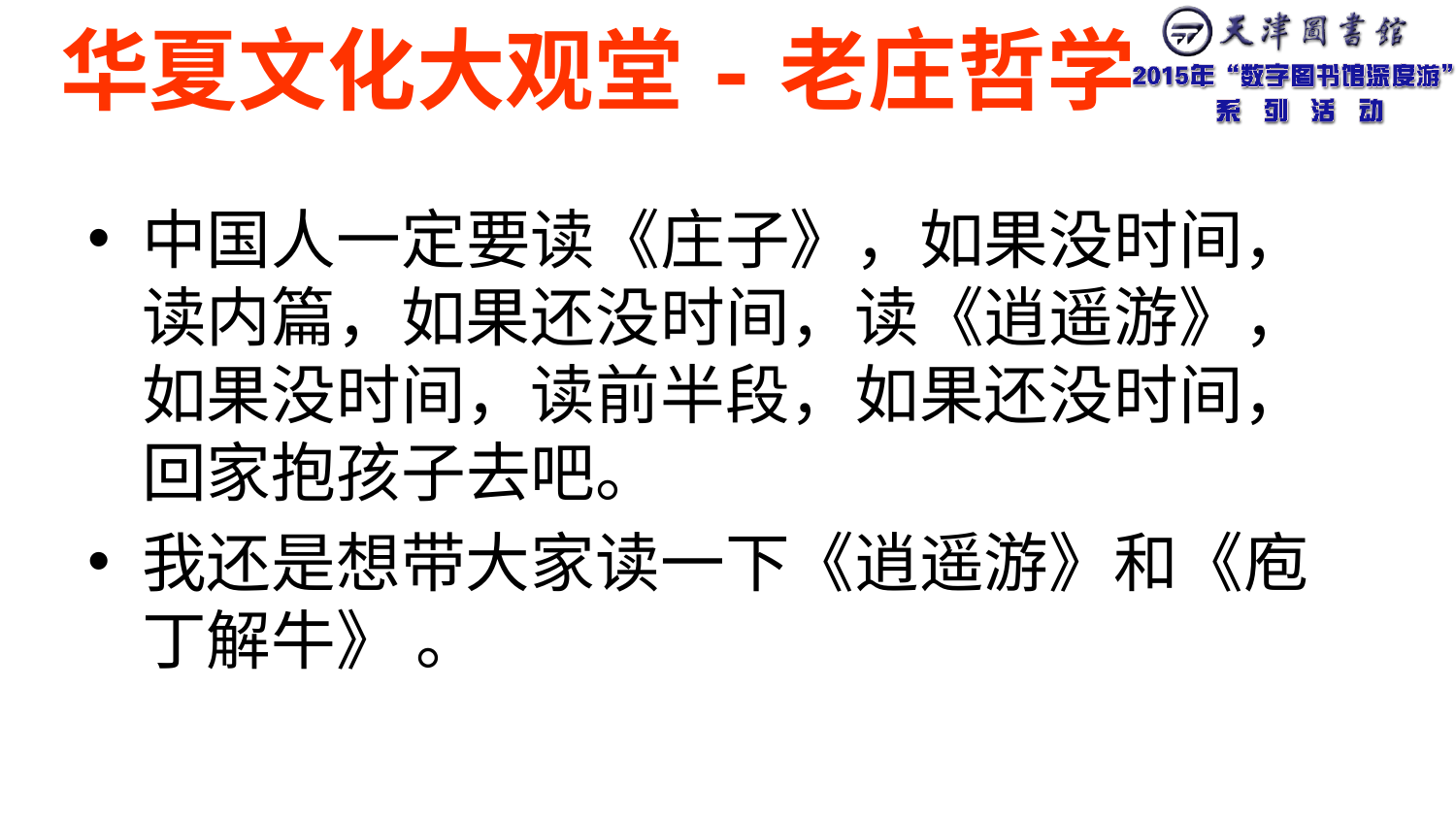

# 华夏文化大观堂-老庄哲学
中国人一定要读《庄子》，如果没时间，读内篇，如果还没时间，读《逍遥游》，如果没时间，读前半段，如果还没时间，回家抱孩子去吧。
我还是想带大家读一下《逍遥游》和《庖丁解牛》 。